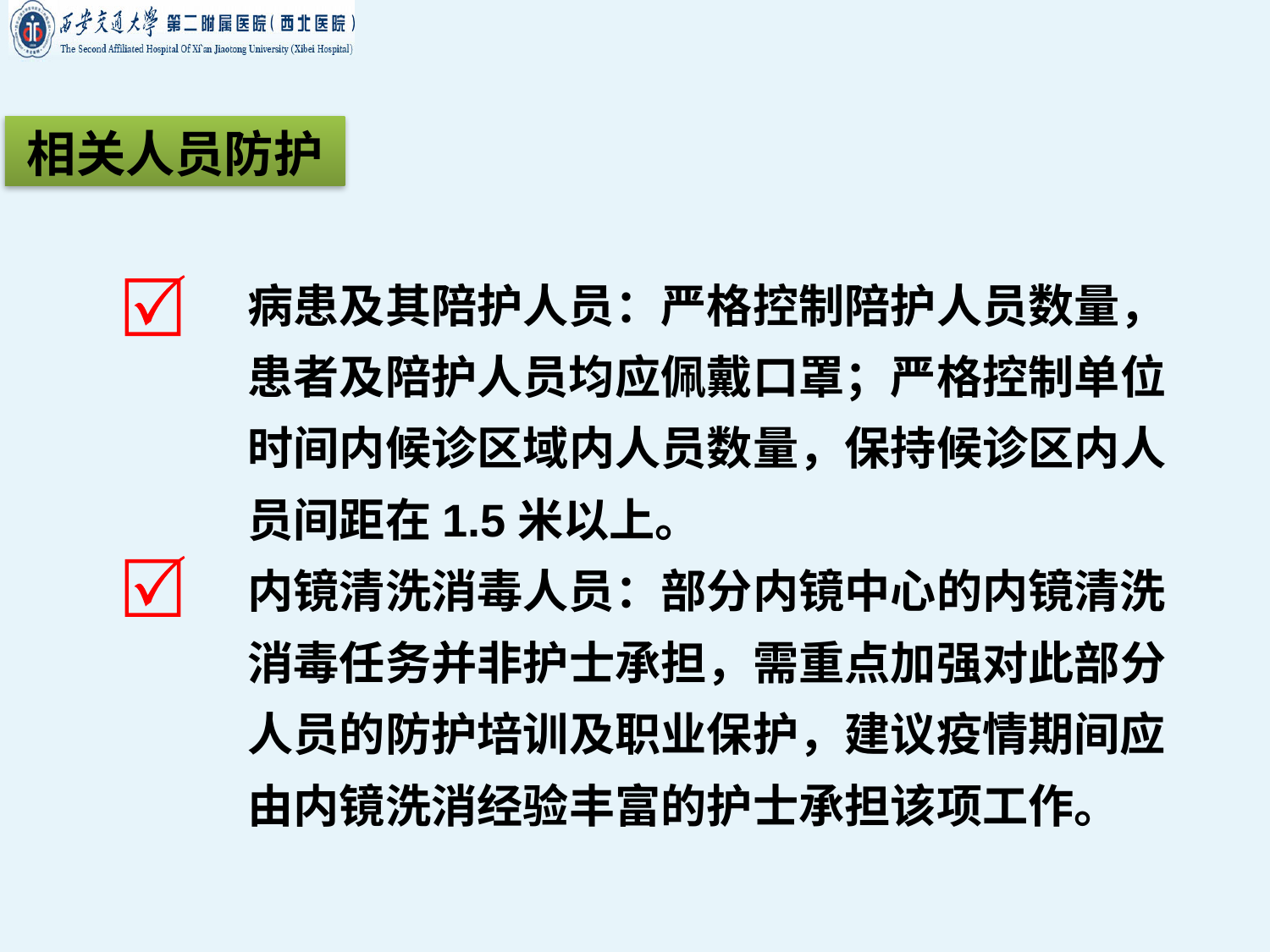

相关人员防护
# 病患及其陪护人员：严格控制陪护人员数量，患者及陪护人员均应佩戴口罩；严格控制单位时间内候诊区域内人员数量，保持候诊区内人员间距在1.5米以上。 内镜清洗消毒人员：部分内镜中心的内镜清洗消毒任务并非护士承担，需重点加强对此部分人员的防护培训及职业保护，建议疫情期间应由内镜洗消经验丰富的护士承担该项工作。